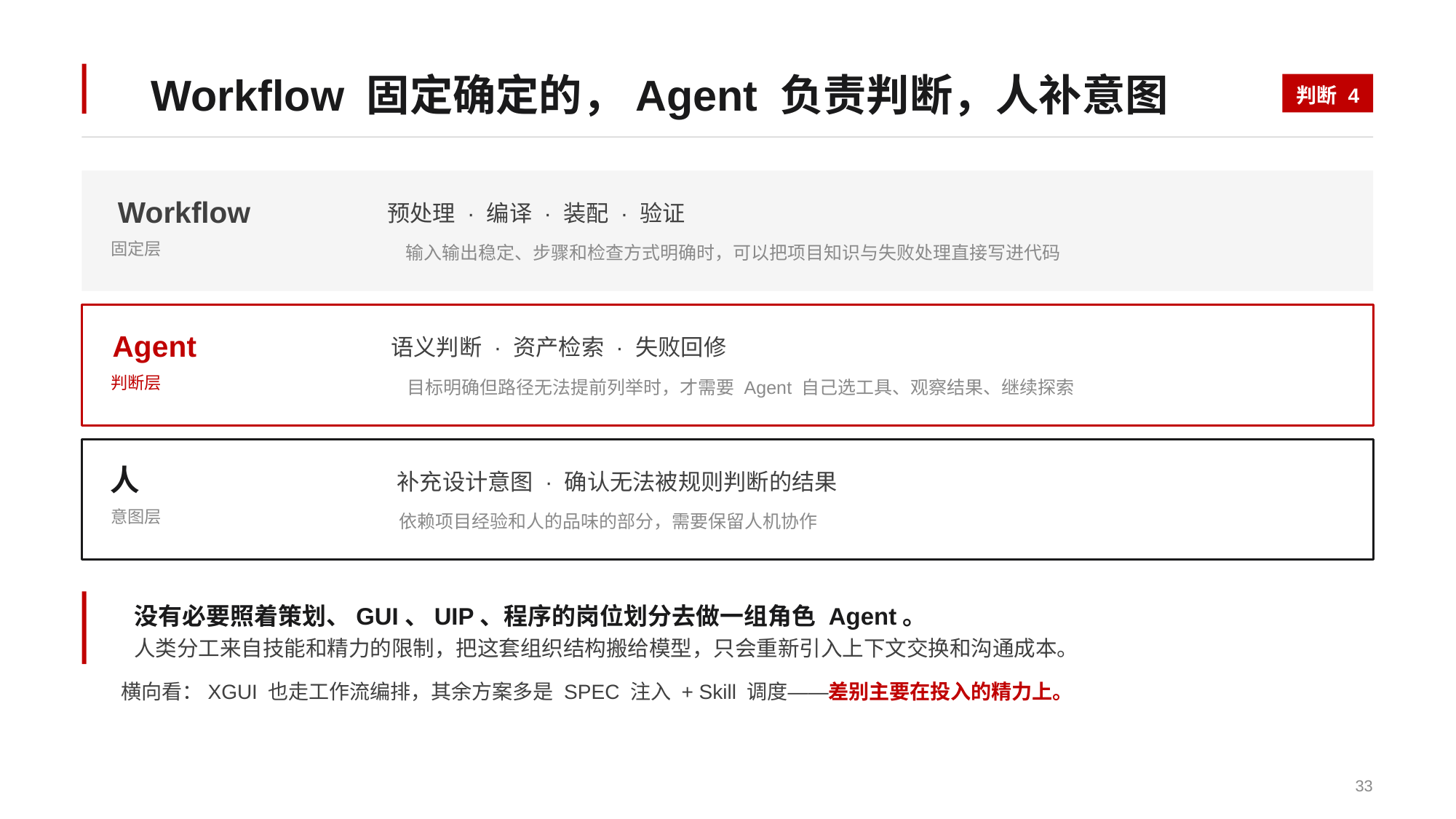

Workflow 固定确定的，Agent 负责判断，人补意图

判断 4

Workflow
预处理 · 编译 · 装配 · 验证
固定层
输入输出稳定、步骤和检查方式明确时，可以把项目知识与失败处理直接写进代码

Agent
语义判断 · 资产检索 · 失败回修
判断层
目标明确但路径无法提前列举时，才需要 Agent 自己选工具、观察结果、继续探索

人
补充设计意图 · 确认无法被规则判断的结果
意图层
依赖项目经验和人的品味的部分，需要保留人机协作

没有必要照着策划、GUI、UIP、程序的岗位划分去做一组角色 Agent。
人类分工来自技能和精力的限制，把这套组织结构搬给模型，只会重新引入上下文交换和沟通成本。
横向看：XGUI 也走工作流编排，其余方案多是 SPEC 注入 + Skill 调度——差别主要在投入的精力上。

33
先做 Copilot，再谈接管